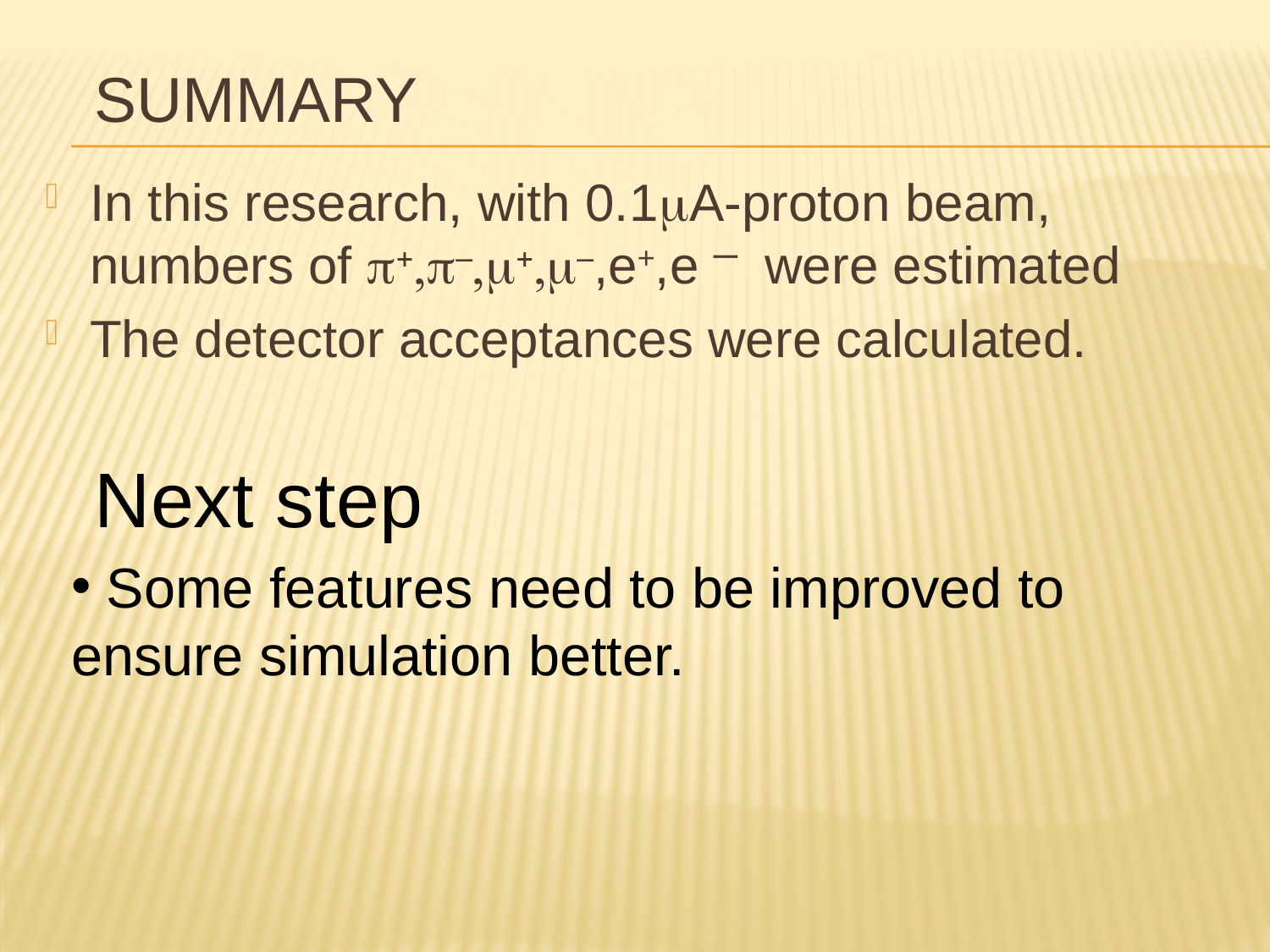

# Summary
In this research, with 0.1μA-proton beam, numbers of π+,π–,μ+,μ–,e+,eー were estimated
The detector acceptances were calculated.

Next step
 Some features need to be improved to ensure simulation better.